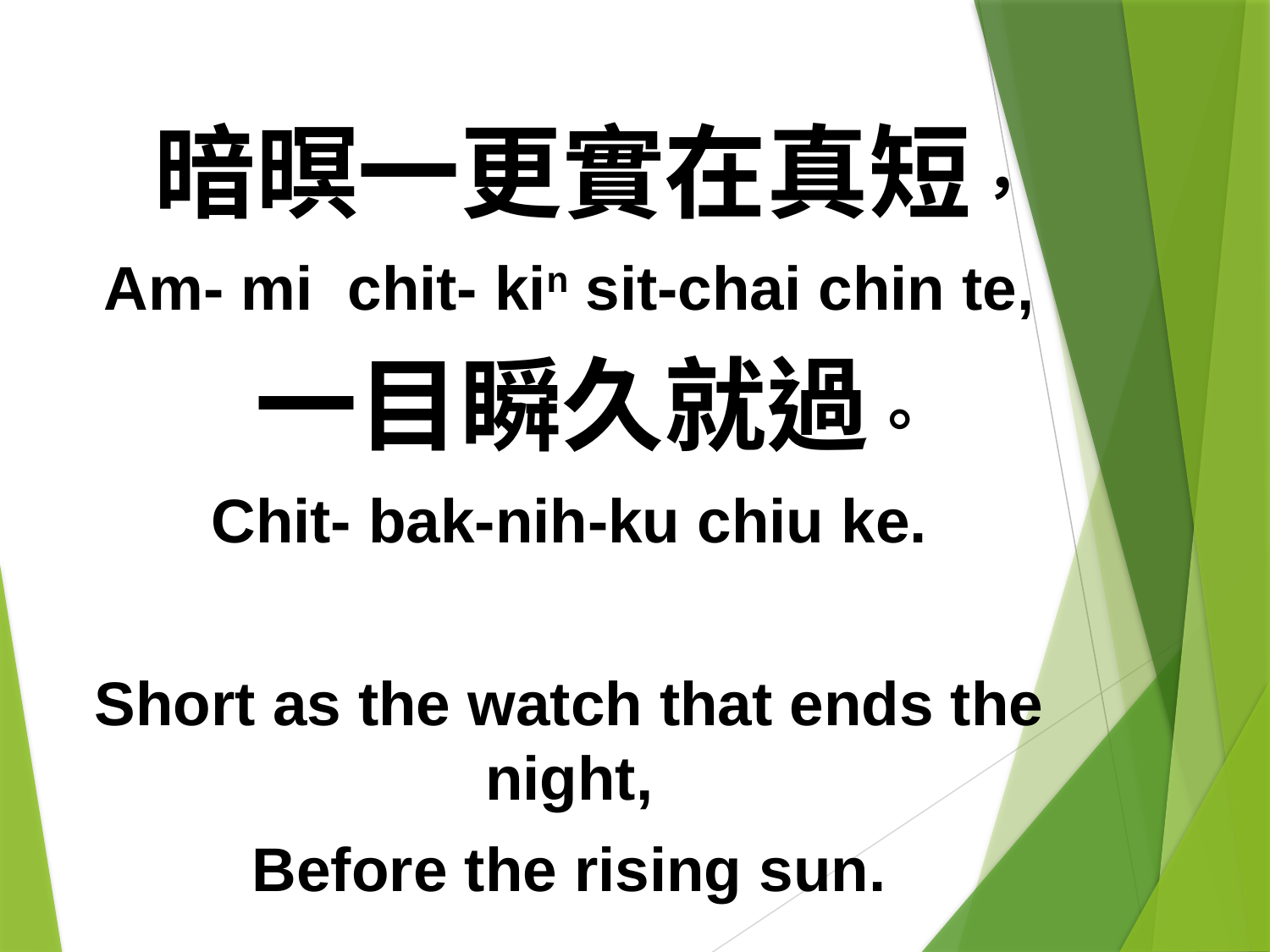

暗暝一更實在真短，
Am- mi  chit- kin sit-chai chin te,
 一目瞬久就過。
Chit- bak-nih-ku chiu ke.

Short as the watch that ends the night,
Before the rising sun.